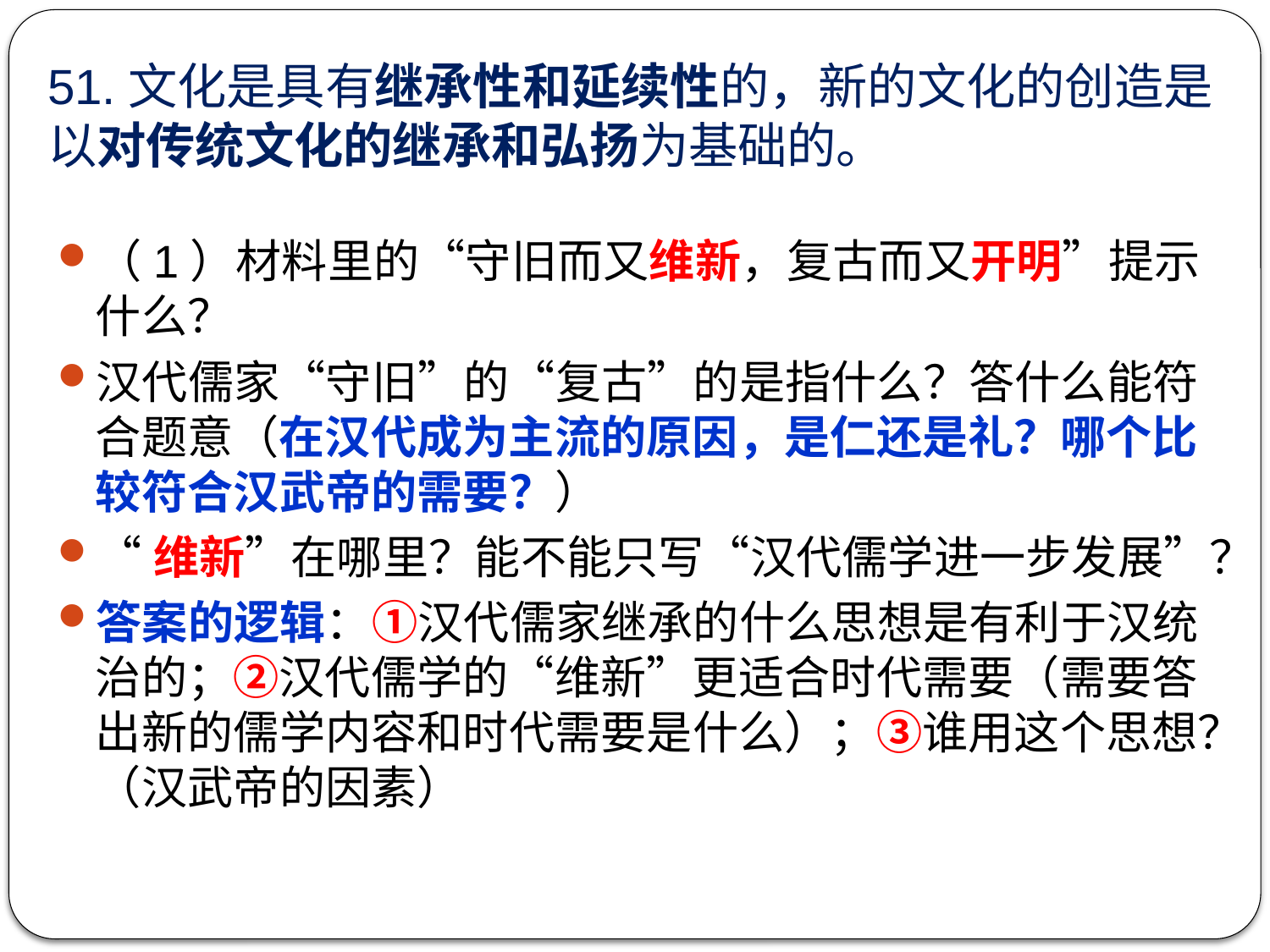

# 51.文化是具有继承性和延续性的，新的文化的创造是以对传统文化的继承和弘扬为基础的。
（1）材料里的“守旧而又维新，复古而又开明”提示什么？
汉代儒家“守旧”的“复古”的是指什么？答什么能符合题意（在汉代成为主流的原因，是仁还是礼？哪个比较符合汉武帝的需要？）
“维新”在哪里？能不能只写“汉代儒学进一步发展”？
答案的逻辑：①汉代儒家继承的什么思想是有利于汉统治的；②汉代儒学的“维新”更适合时代需要（需要答出新的儒学内容和时代需要是什么）；③谁用这个思想？（汉武帝的因素）